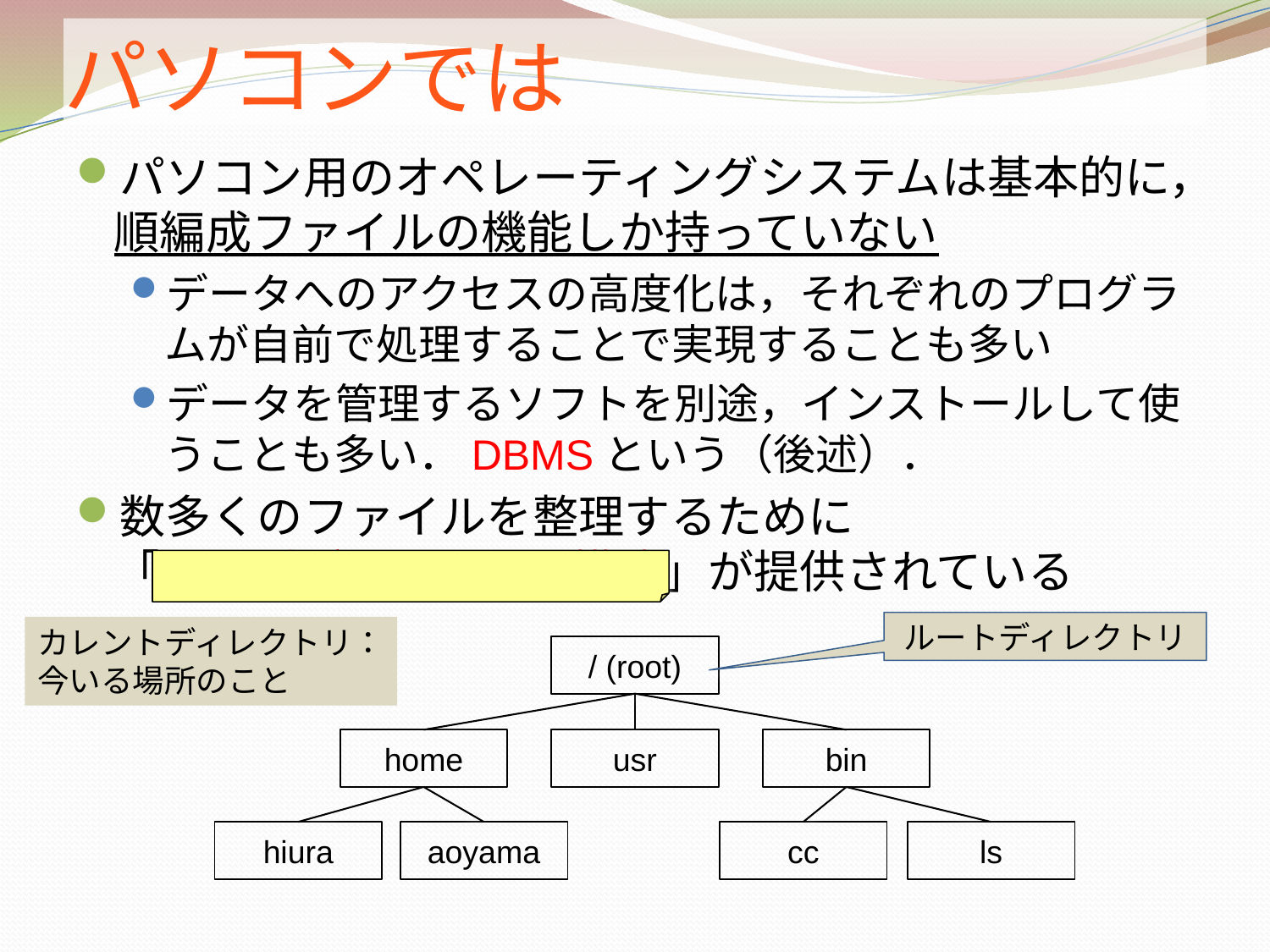

# パソコンでは
パソコン用のオペレーティングシステムは基本的に，順編成ファイルの機能しか持っていない
データへのアクセスの高度化は，それぞれのプログラムが自前で処理することで実現することも多い
データを管理するソフトを別途，インストールして使うことも多い．DBMSという（後述）．
数多くのファイルを整理するために
「階層型ディレクトリ構造」が提供されている

ルートディレクトリ
カレントディレクトリ：
今いる場所のこと
/ (root)
home
usr
bin
hiura
aoyama
cc
ls